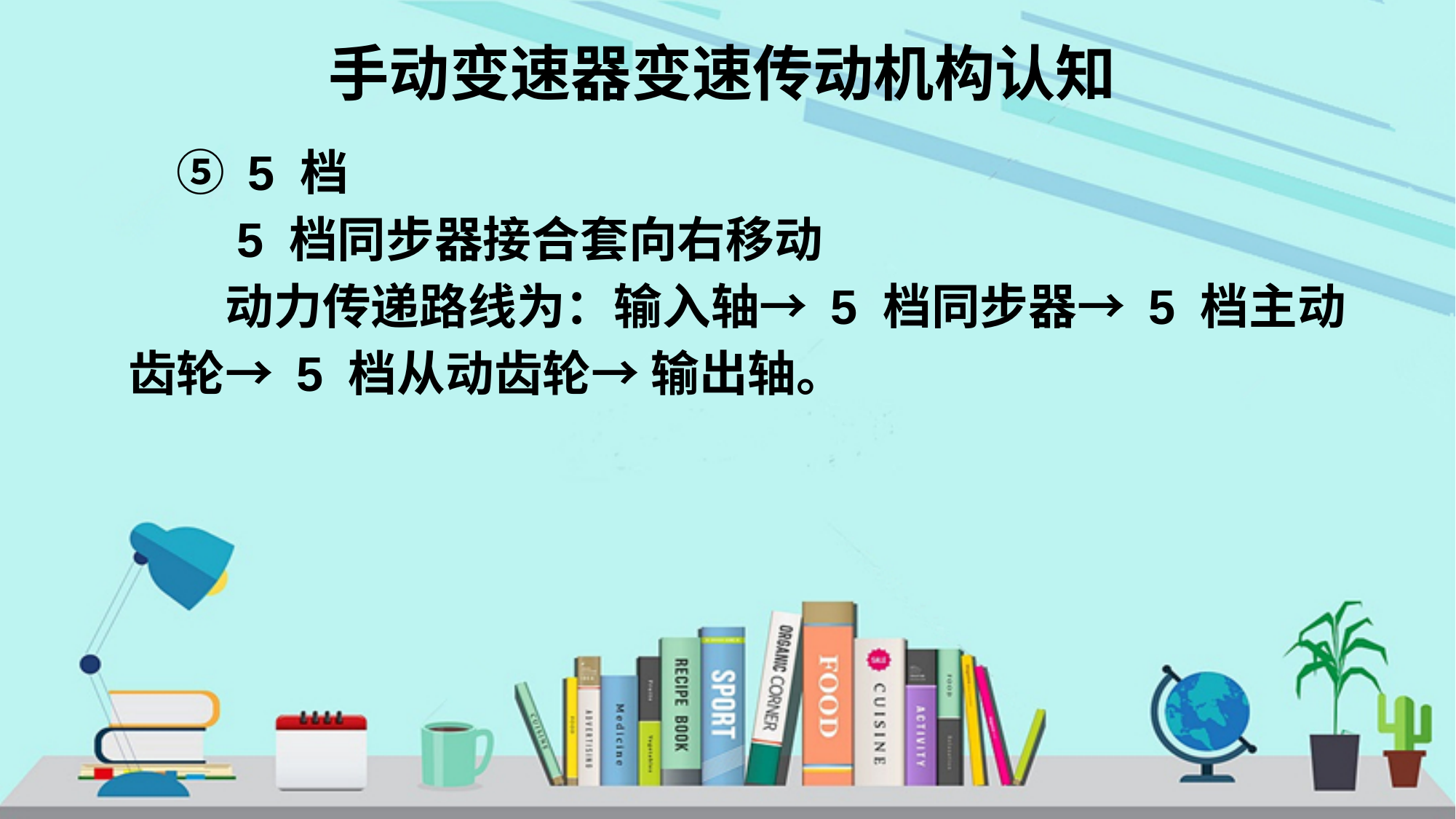

# 手动变速器变速传动机构认知
　⑤ 5 档
　　5 档同步器接合套向右移动
　　动力传递路线为：输入轴→ 5 档同步器→ 5 档主动齿轮→ 5 档从动齿轮→ 输出轴。